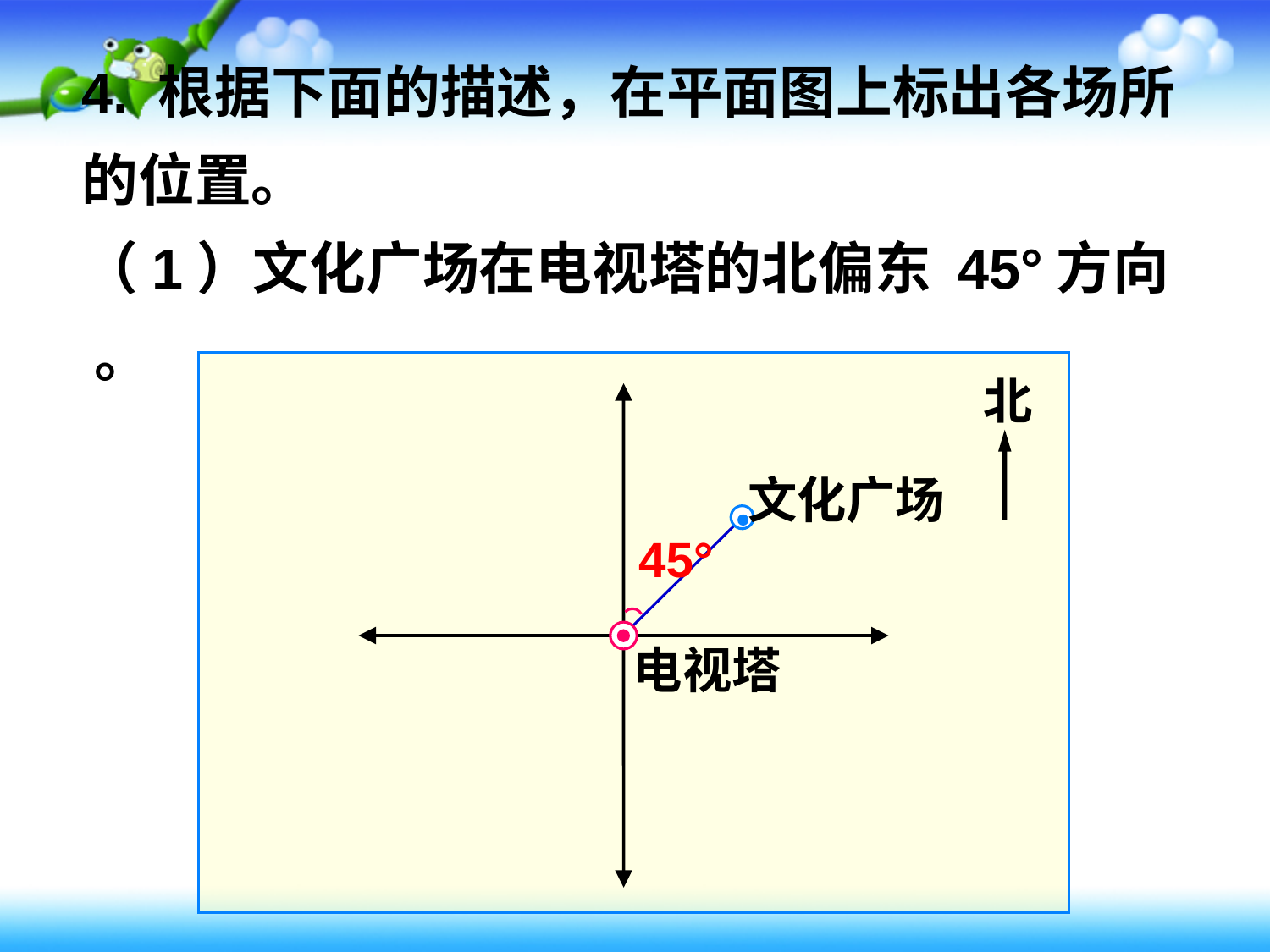

4. 根据下面的描述，在平面图上标出各场所的位置。
（1）文化广场在电视塔的北偏东 45°方向 。

北

文化广场

45°

电视塔